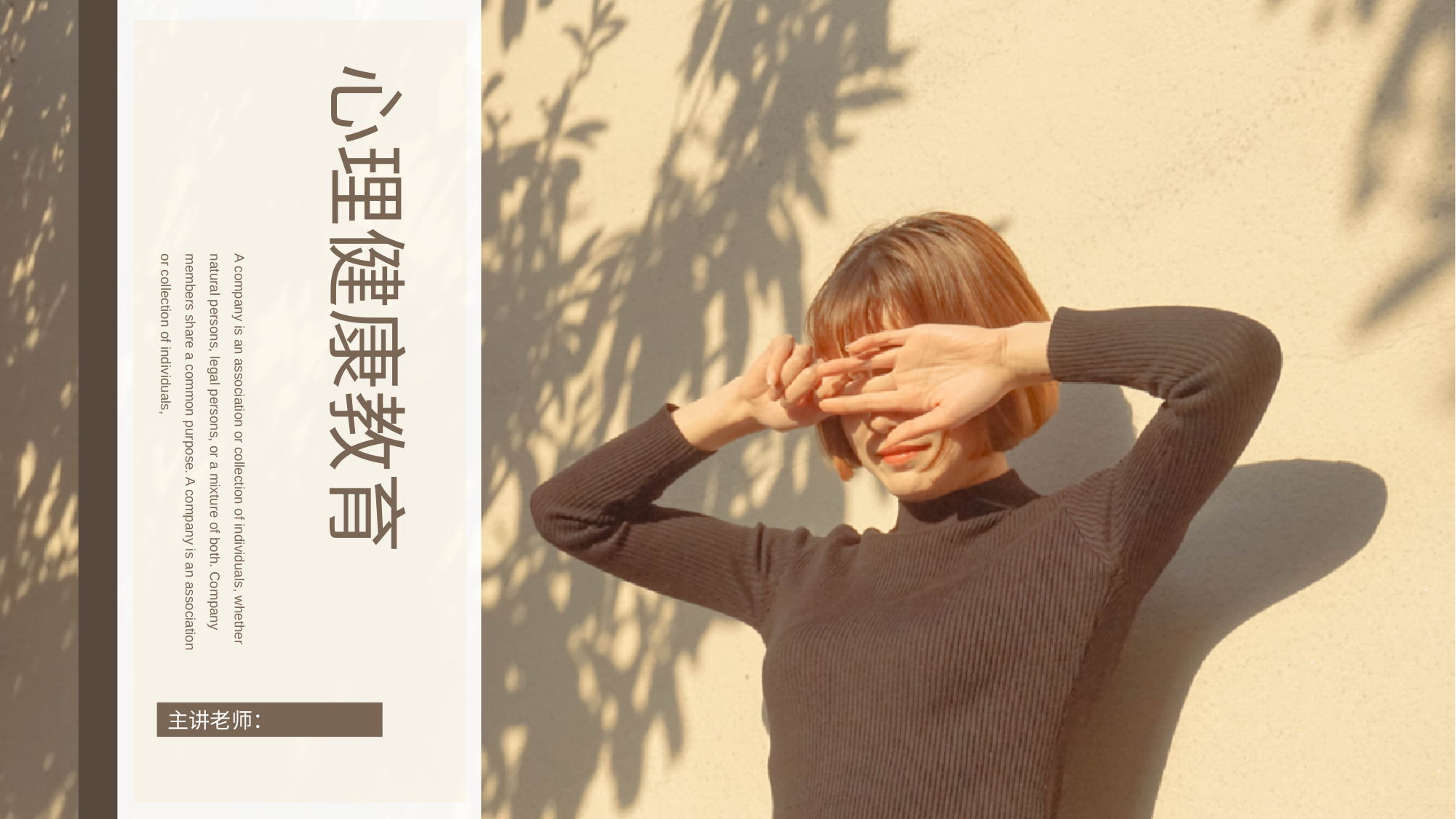

心理健康教育
A company is an association or collection of individuals, whether natural persons, legal persons, or a mixture of both. Company members share a common purpose. A company is an association or collection of individuals,

主讲老师：